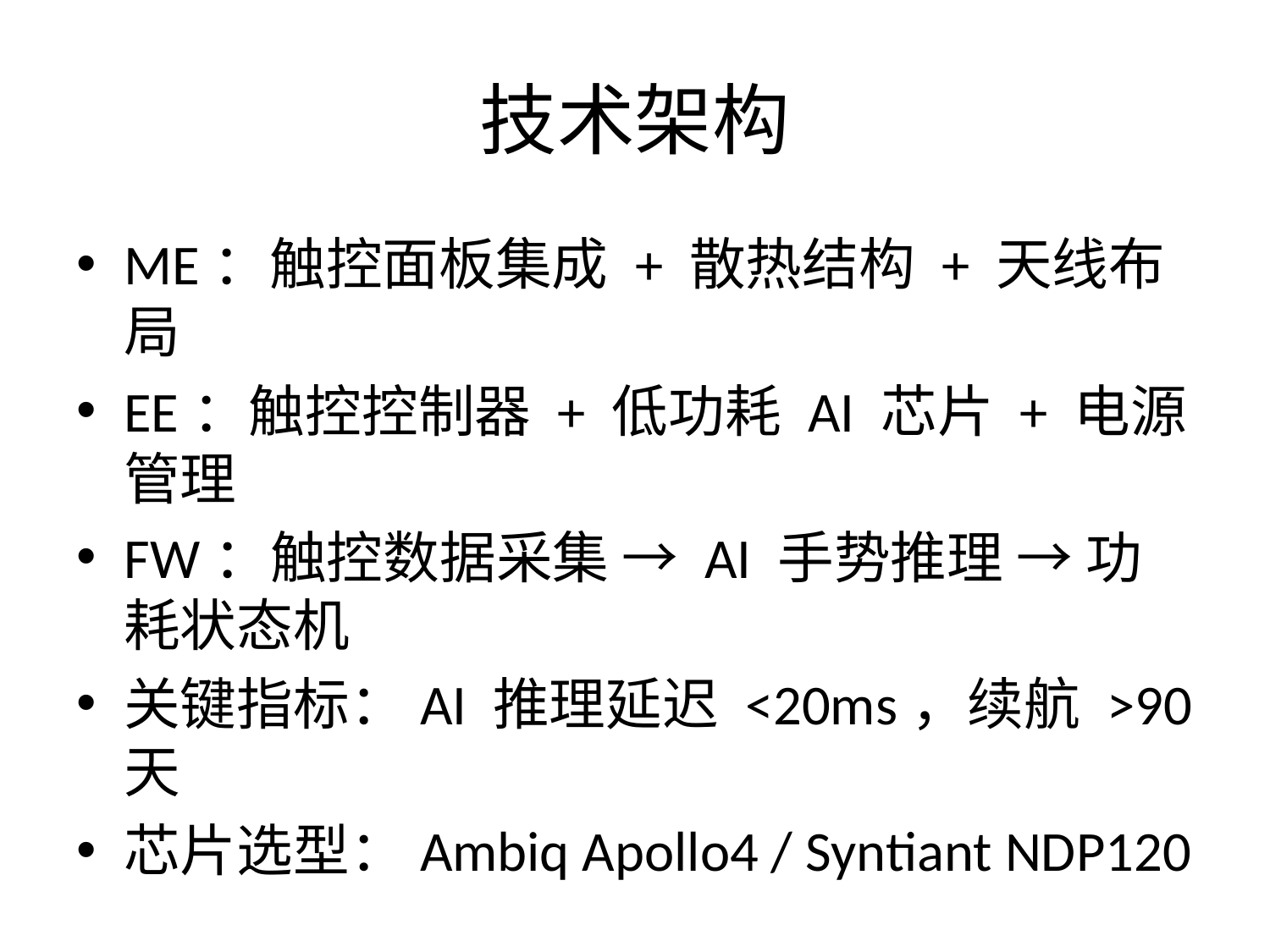

# 技术架构
ME：触控面板集成 + 散热结构 + 天线布局
EE：触控控制器 + 低功耗 AI 芯片 + 电源管理
FW：触控数据采集 → AI 手势推理 → 功耗状态机
关键指标：AI 推理延迟 <20ms，续航 >90 天
芯片选型：Ambiq Apollo4 / Syntiant NDP120